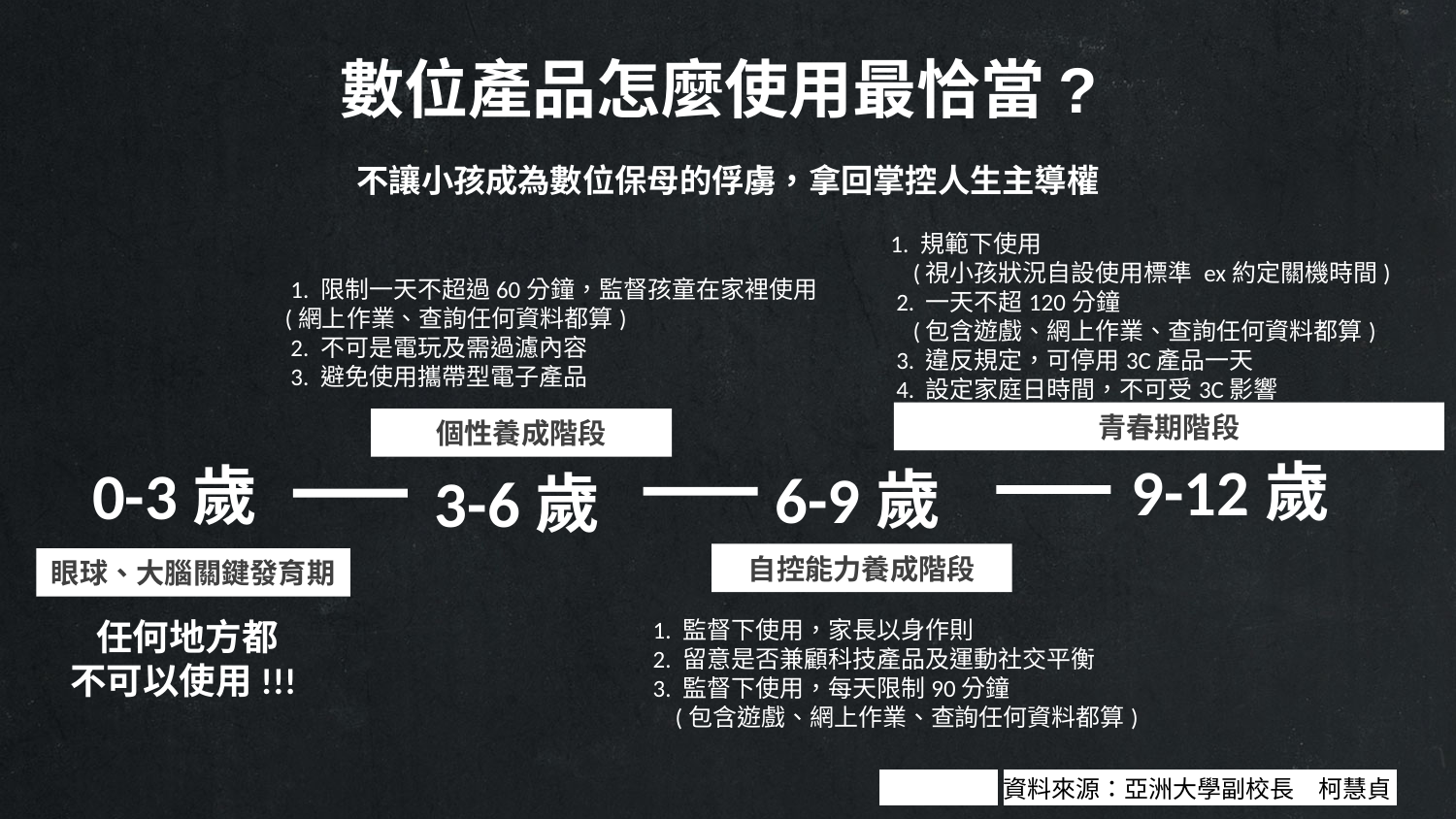

數位產品怎麼使用最恰當?
不讓小孩成為數位保母的俘虜，拿回掌控人生主導權
 1. 規範下使用
     (視小孩狀況自設使用標準 ex約定關機時間)
  2. 一天不超120分鐘
     (包含遊戲、網上作業、查詢任何資料都算)
  3. 違反規定，可停用3C產品一天
  4. 設定家庭日時間，不可受3C影響
青春期階段
 1. 限制一天不超過60分鐘，監督孩童在家裡使用(網上作業、查詢任何資料都算)
 2. 不可是電玩及需過濾內容
 3. 避免使用攜帶型電子產品
個性養成階段
9-12歲
0-3歲
6-9歲
3-6歲

自控能力養成階段
1. 監督下使用，家長以身作則
2. 留意是否兼顧科技產品及運動社交平衡
3. 監督下使用，每天限制90分鐘
    (包含遊戲、網上作業、查詢任何資料都算)
眼球、大腦關鍵發育期
任何地方都
不可以使用!!!
                      資料來源：亞洲大學副校長　柯慧貞